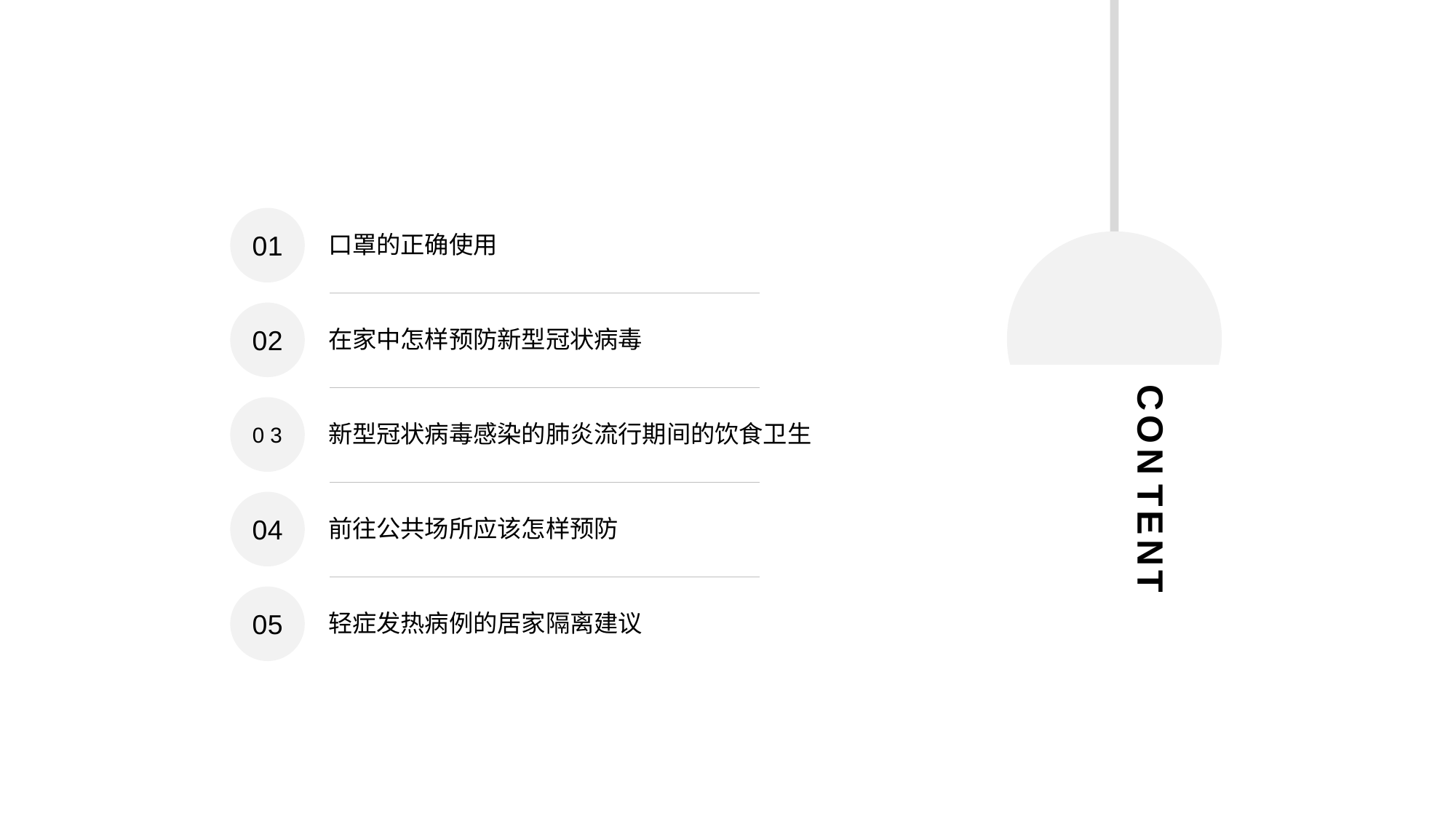

0 1
口罩的正确使用
0 2
在家中怎样预防新型冠状病毒
CON TENT
0 3
新型冠状病毒感染的肺炎流行期间的饮食卫生
0 4
前往公共场所应该怎样预防
0 5
轻症发热病例的居家隔离建议